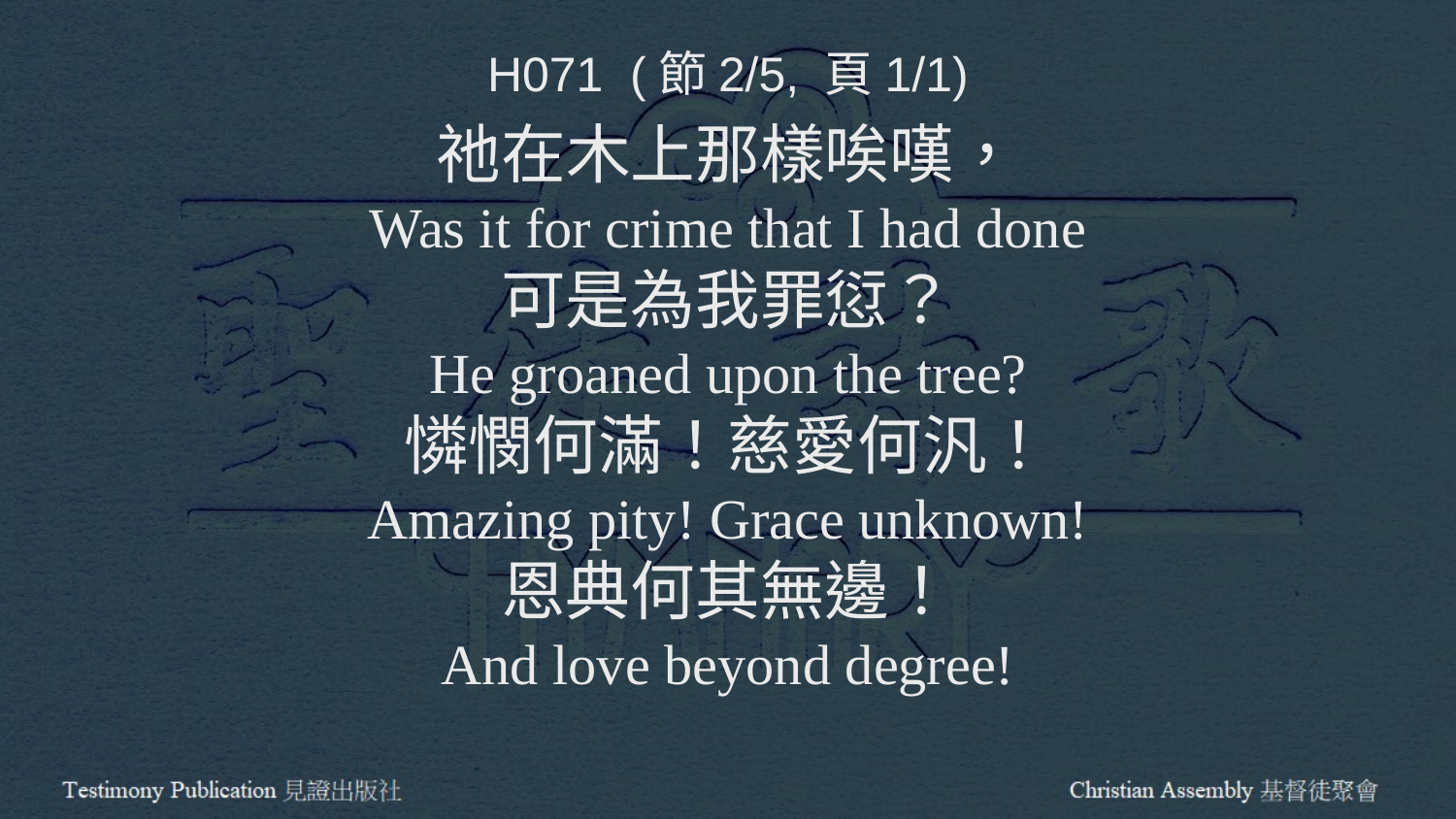

H071  (節2/5, 頁1/1)
祂在木上那樣唉嘆，
Was it for crime that I had done
可是為我罪愆？
He groaned upon the tree?
憐憫何滿！慈愛何汎！
Amazing pity! Grace unknown!
恩典何其無邊！
And love beyond degree!